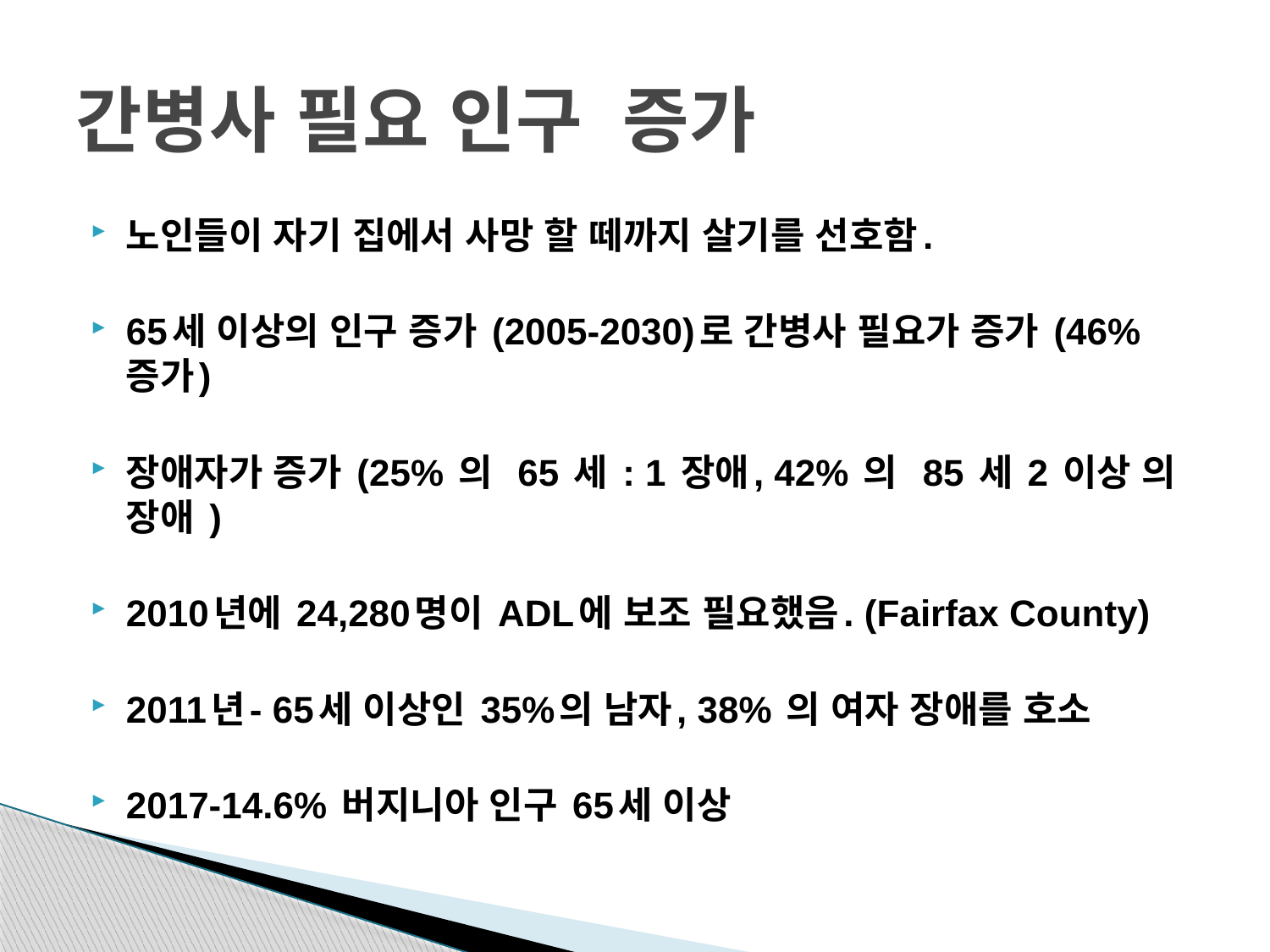

# 간병사 필요 인구  증가
노인들이 자기 집에서 사망 할 떼까지 살기를 선호함.

65세 이상의 인구 증가 (2005-2030)로 간병사 필요가 증가 (46% 증가)

장애자가 증가 (25% 의  65 세 : 1 장애, 42% 의  85 세 2 이상 의 장애 )

2010년에 24,280명이 ADL에 보조 필요했음. (Fairfax County)

2011년- 65세 이상인 35%의 남자, 38% 의 여자 장애를 호소

2017-14.6% 버지니아 인구 65세 이상